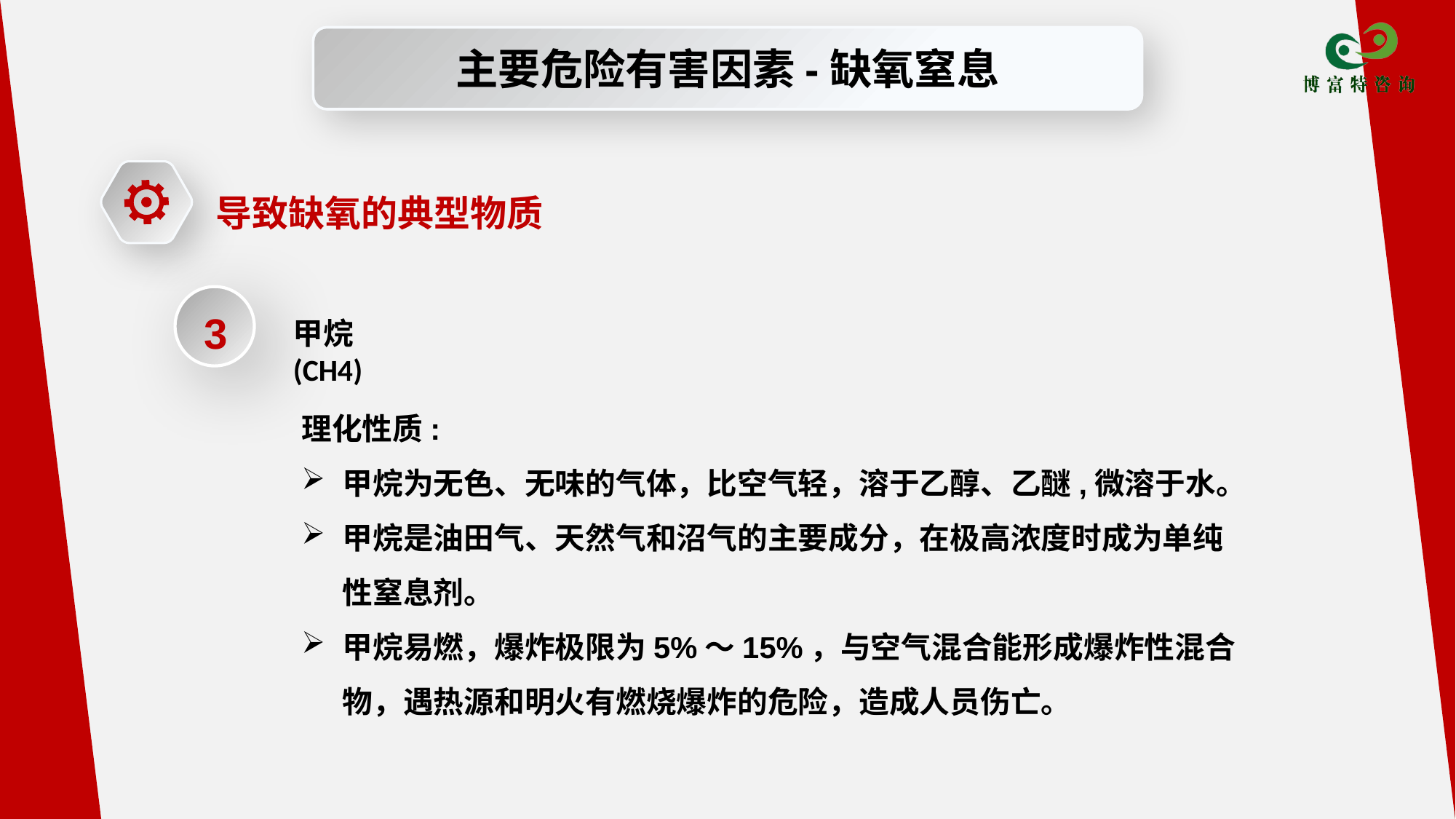

主要危险有害因素-缺氧窒息

导致缺氧的典型物质

3

甲烷(CH4)
理化性质:
甲烷为无色、无味的气体，比空气轻，溶于乙醇、乙醚,微溶于水。
甲烷是油田气、天然气和沼气的主要成分，在极高浓度时成为单纯性窒息剂。
甲烷易燃，爆炸极限为5%～15%，与空气混合能形成爆炸性混合物，遇热源和明火有燃烧爆炸的危险，造成人员伤亡。